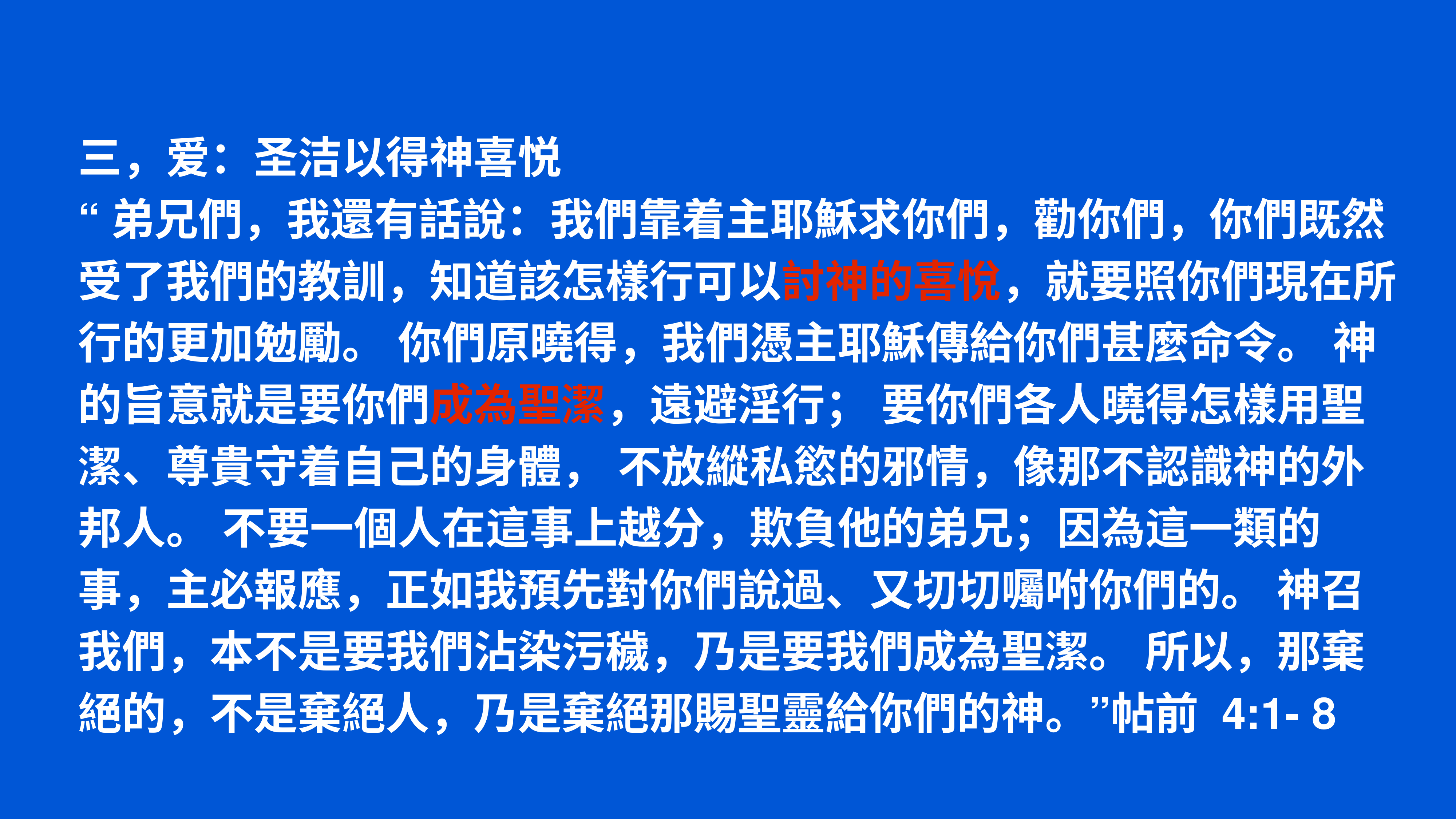

三，爱：圣洁以得神喜悦
“弟兄們，我還有話說：我們靠着主耶穌求你們，勸你們，你們既然受了我們的教訓，知道該怎樣行可以討神的喜悅，就要照你們現在所行的更加勉勵。 你們原曉得，我們憑主耶穌傳給你們甚麼命令。 神的旨意就是要你們成為聖潔，遠避淫行； 要你們各人曉得怎樣用聖潔、尊貴守着自己的身體， 不放縱私慾的邪情，像那不認識神的外邦人。 不要一個人在這事上越分，欺負他的弟兄；因為這一類的事，主必報應，正如我預先對你們說過、又切切囑咐你們的。 神召我們，本不是要我們沾染污穢，乃是要我們成為聖潔。 所以，那棄絕的，不是棄絕人，乃是棄絕那賜聖靈給你們的神。”帖前 4:1- 8